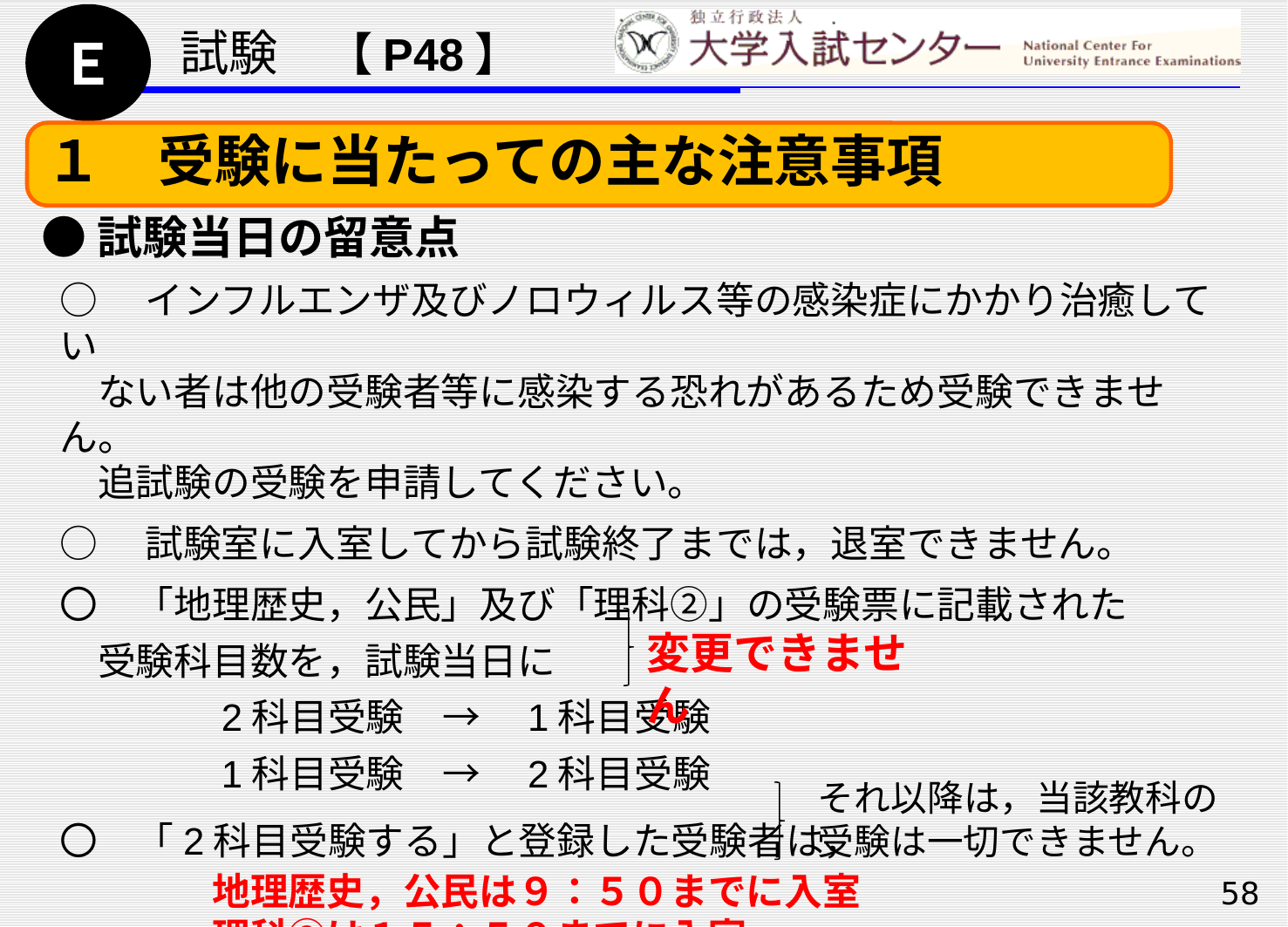

Ｅ
試験　【P48】
１　受験に当たっての主な注意事項
●試験当日の留意点
○　インフルエンザ及びノロウィルス等の感染症にかかり治癒してい
　ない者は他の受験者等に感染する恐れがあるため受験できません。
　追試験の受験を申請してください。
○　試験室に入室してから試験終了までは，退室できません。
〇　「地理歴史，公民」及び「理科②」の受験票に記載された
　受験科目数を，試験当日に
　　　　2科目受験　→　1科目受験
　　　　1科目受験　→　2科目受験
〇　「2科目受験する」と登録した受験者は，
　　　　地理歴史，公民は９：５０までに入室
　　　　理科②は１５：５０までに入室

変更できません
それ以降は，当該教科の受験は一切できません。

58